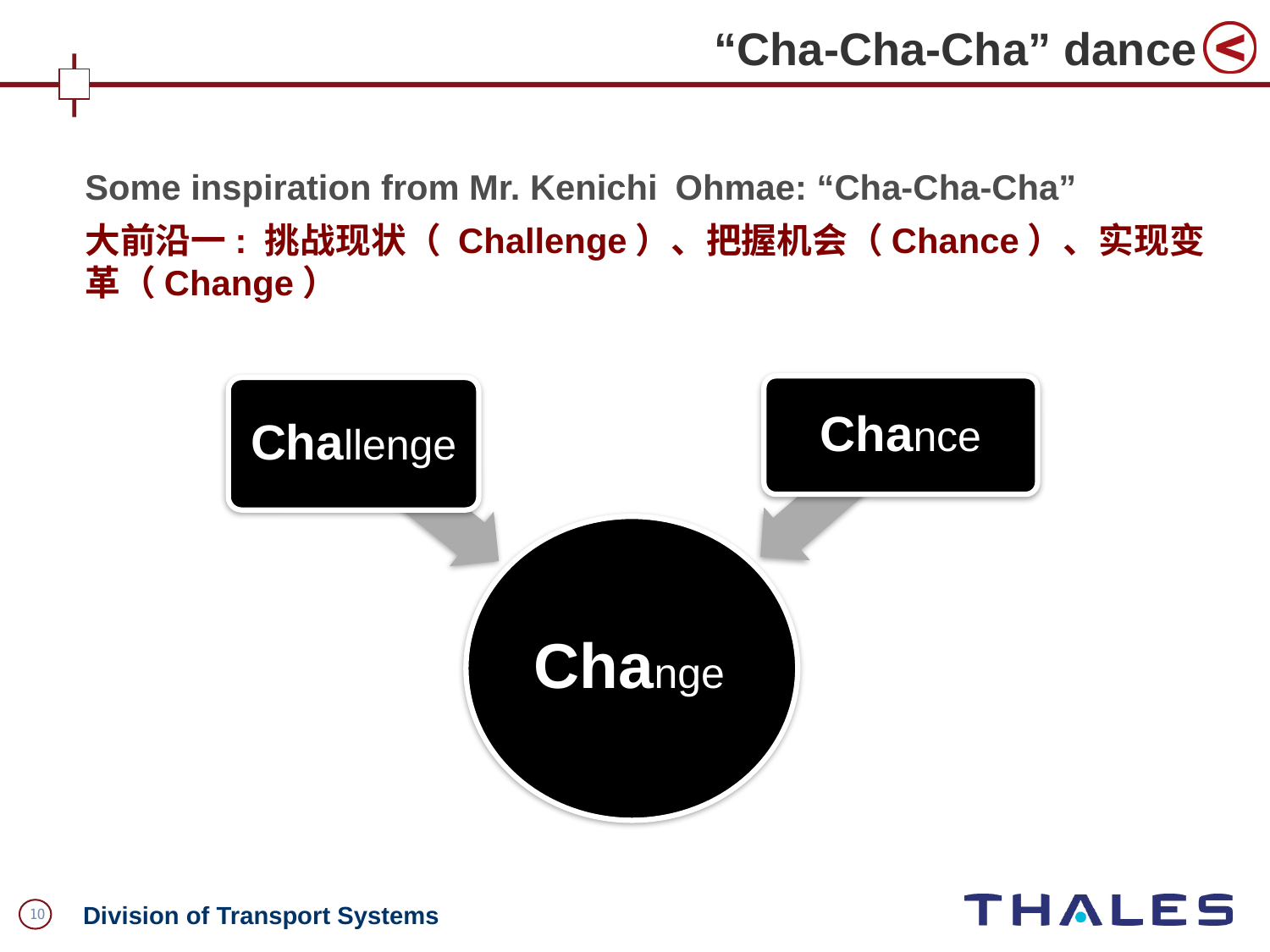

“Cha-Cha-Cha” dance
Some inspiration from Mr. Kenichi Ohmae: “Cha-Cha-Cha”
大前沿一: 挑战现状（ Challenge）、把握机会（Chance）、实现变革（Change）
Change
Challenge
Chance